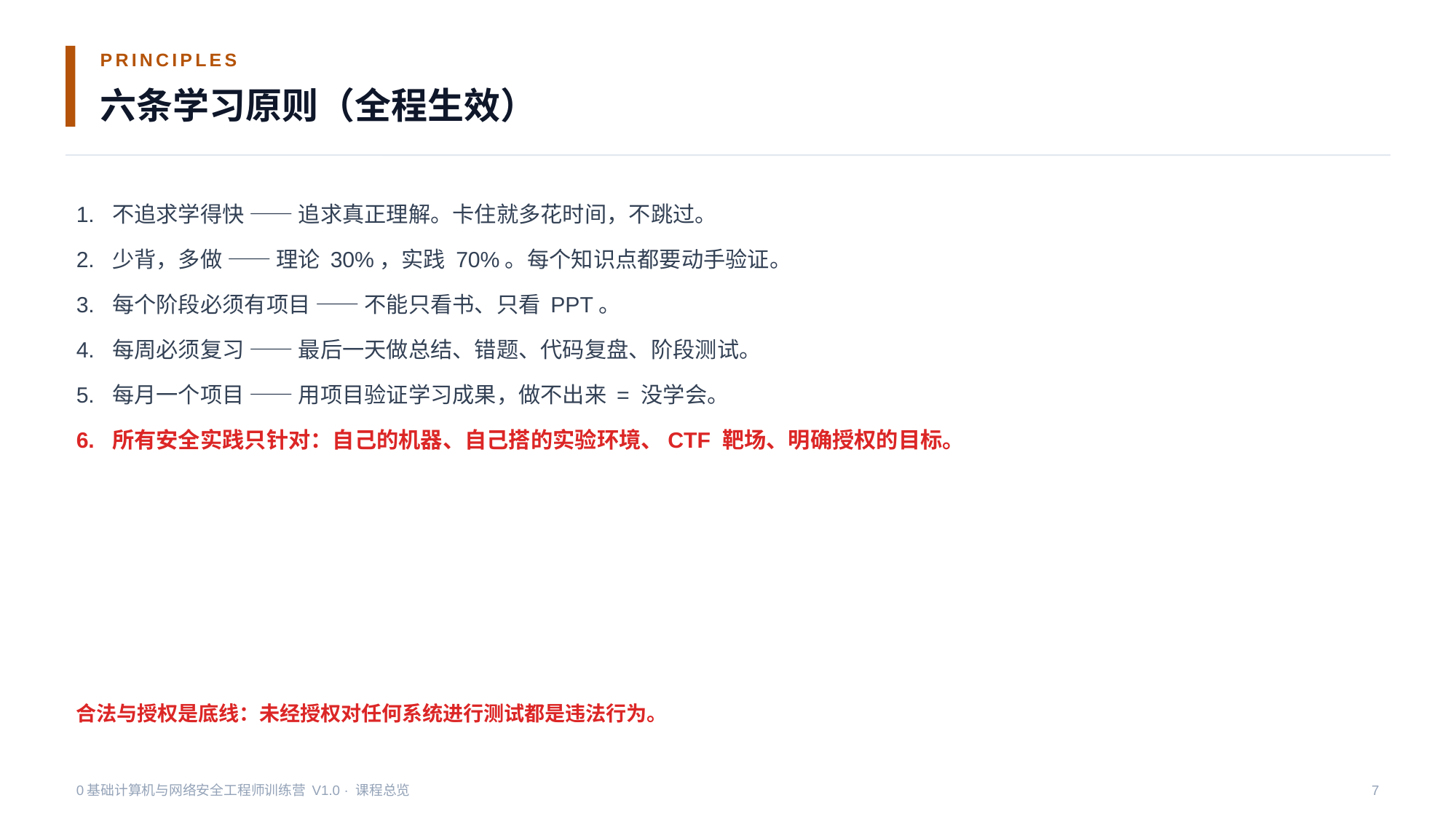

PRINCIPLES

六条学习原则（全程生效）

1.  不追求学得快 —— 追求真正理解。卡住就多花时间，不跳过。
2.  少背，多做 —— 理论 30%，实践 70%。每个知识点都要动手验证。
3.  每个阶段必须有项目 —— 不能只看书、只看 PPT。
4.  每周必须复习 —— 最后一天做总结、错题、代码复盘、阶段测试。
5.  每月一个项目 —— 用项目验证学习成果，做不出来 = 没学会。
6.  所有安全实践只针对：自己的机器、自己搭的实验环境、CTF 靶场、明确授权的目标。
合法与授权是底线：未经授权对任何系统进行测试都是违法行为。
0基础计算机与网络安全工程师训练营 V1.0 · 课程总览
7